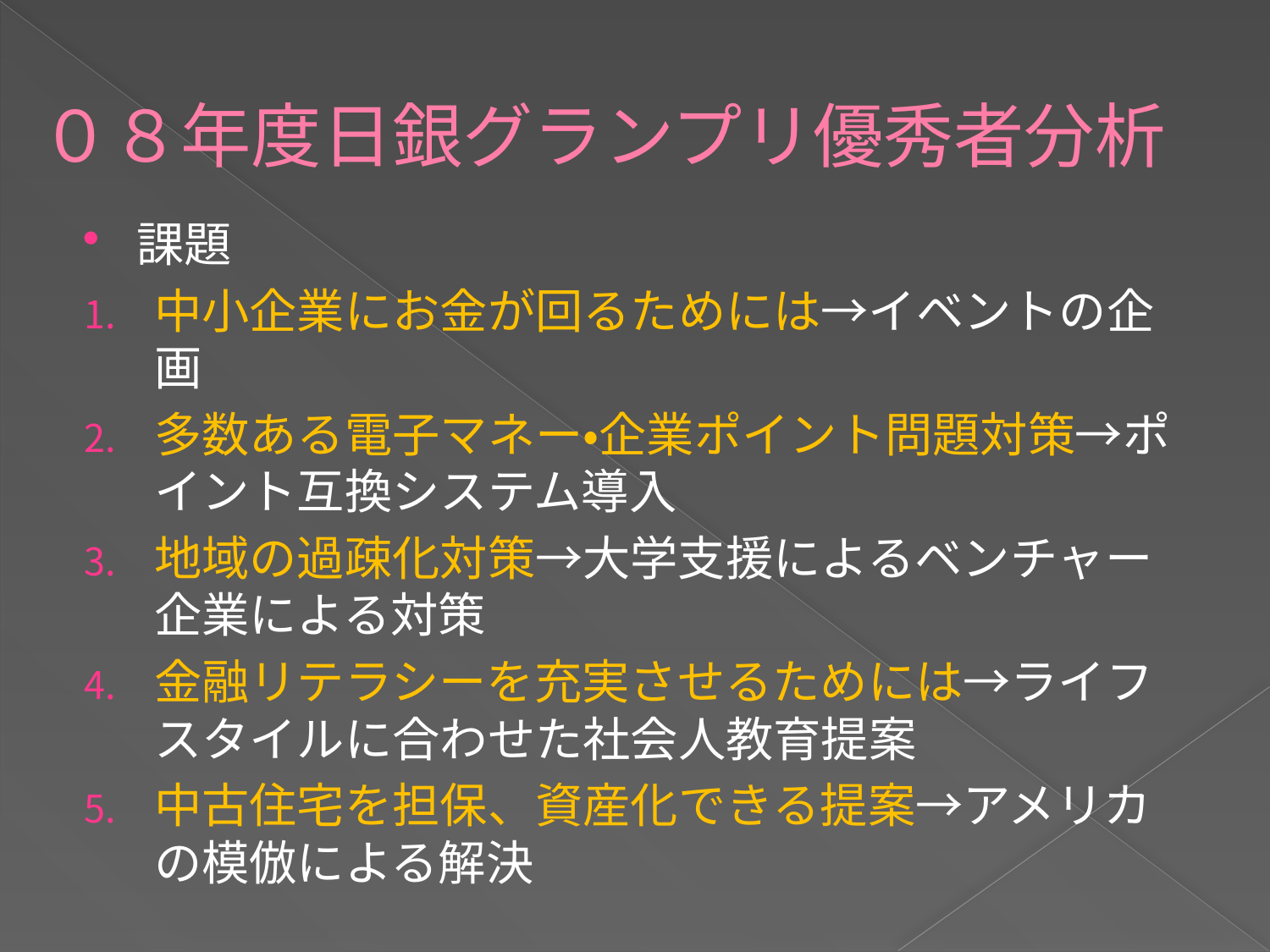

# ０８年度日銀グランプリ優秀者分析
課題
中小企業にお金が回るためには→イベントの企画
多数ある電子マネー・企業ポイント問題対策→ポイント互換システム導入
地域の過疎化対策→大学支援によるベンチャー企業による対策
金融リテラシーを充実させるためには→ライフスタイルに合わせた社会人教育提案
中古住宅を担保、資産化できる提案→アメリカの模倣による解決